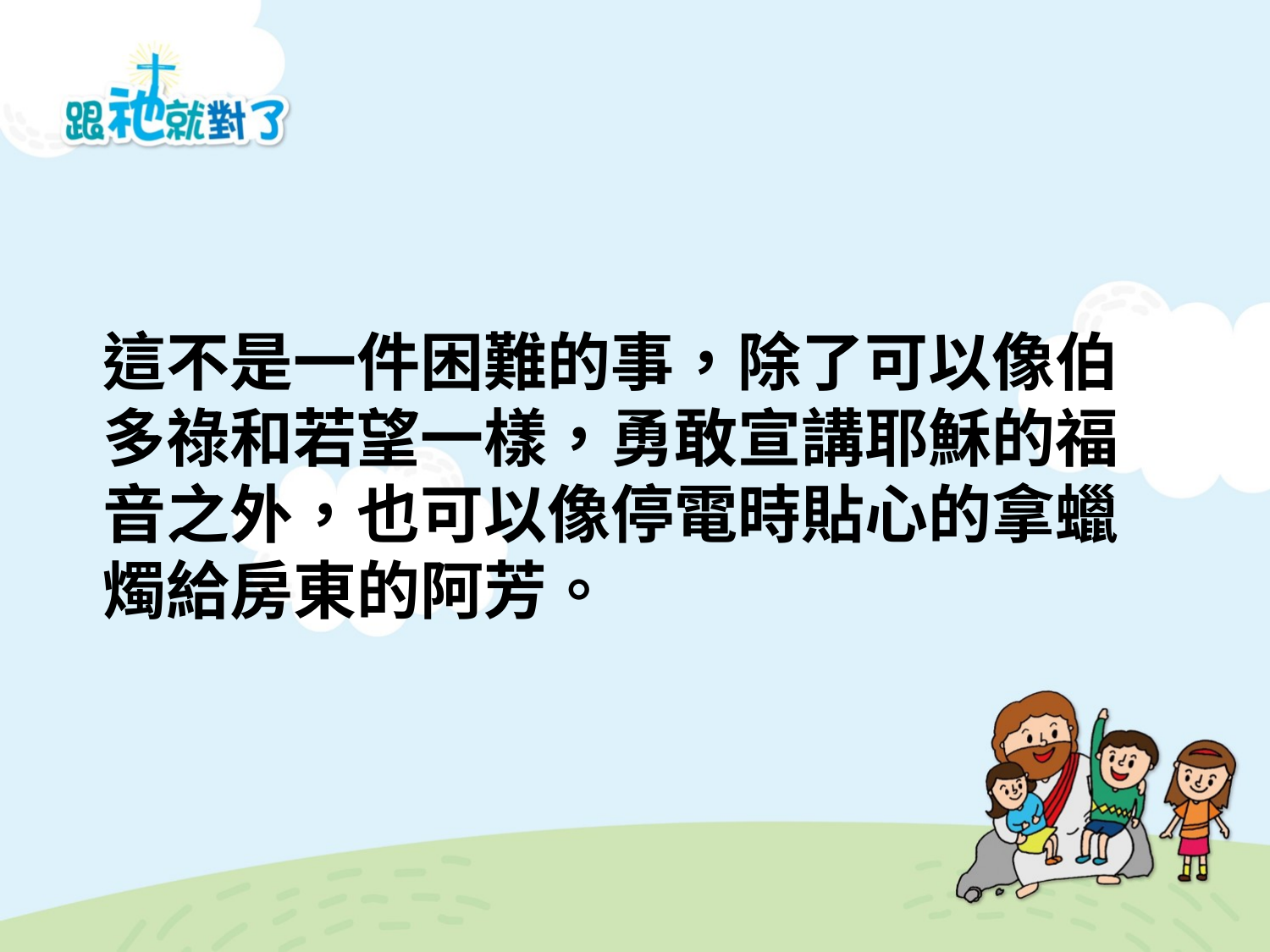

這不是一件困難的事，除了可以像伯多祿和若望一樣，勇敢宣講耶穌的福音之外，也可以像停電時貼心的拿蠟燭給房東的阿芳。